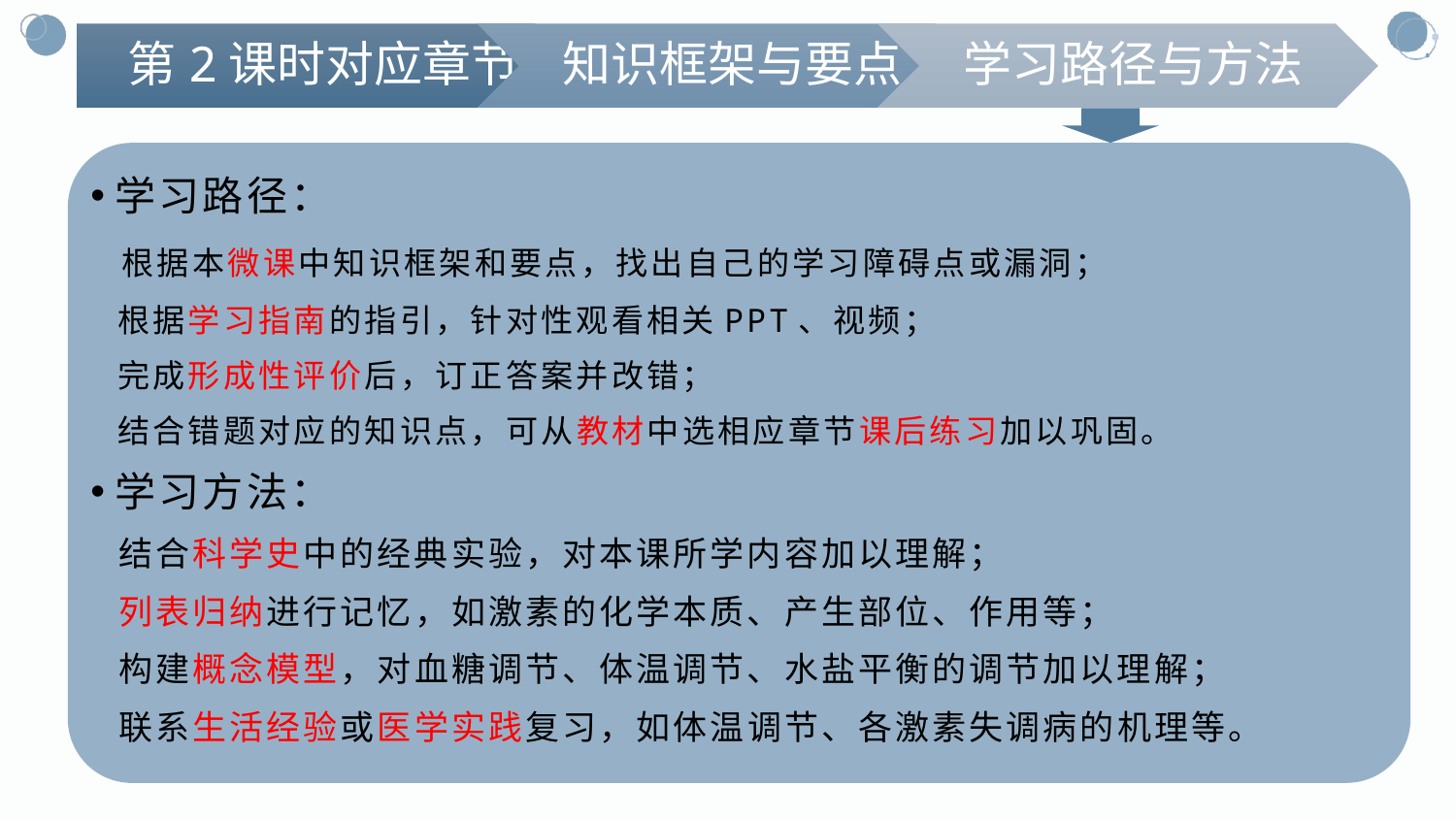

第2课时对应章节
知识框架与要点
学习路径与方法

学习路径：
  根据本微课中知识框架和要点，找出自己的学习障碍点或漏洞；
  根据学习指南的指引，针对性观看相关PPT、视频；
  完成形成性评价后，订正答案并改错；
  结合错题对应的知识点，可从教材中选相应章节课后练习加以巩固。
学习方法：
  结合科学史中的经典实验，对本课所学内容加以理解；
  列表归纳进行记忆，如激素的化学本质、产生部位、作用等；
  构建概念模型，对血糖调节、体温调节、水盐平衡的调节加以理解；
  联系生活经验或医学实践复习，如体温调节、各激素失调病的机理等。